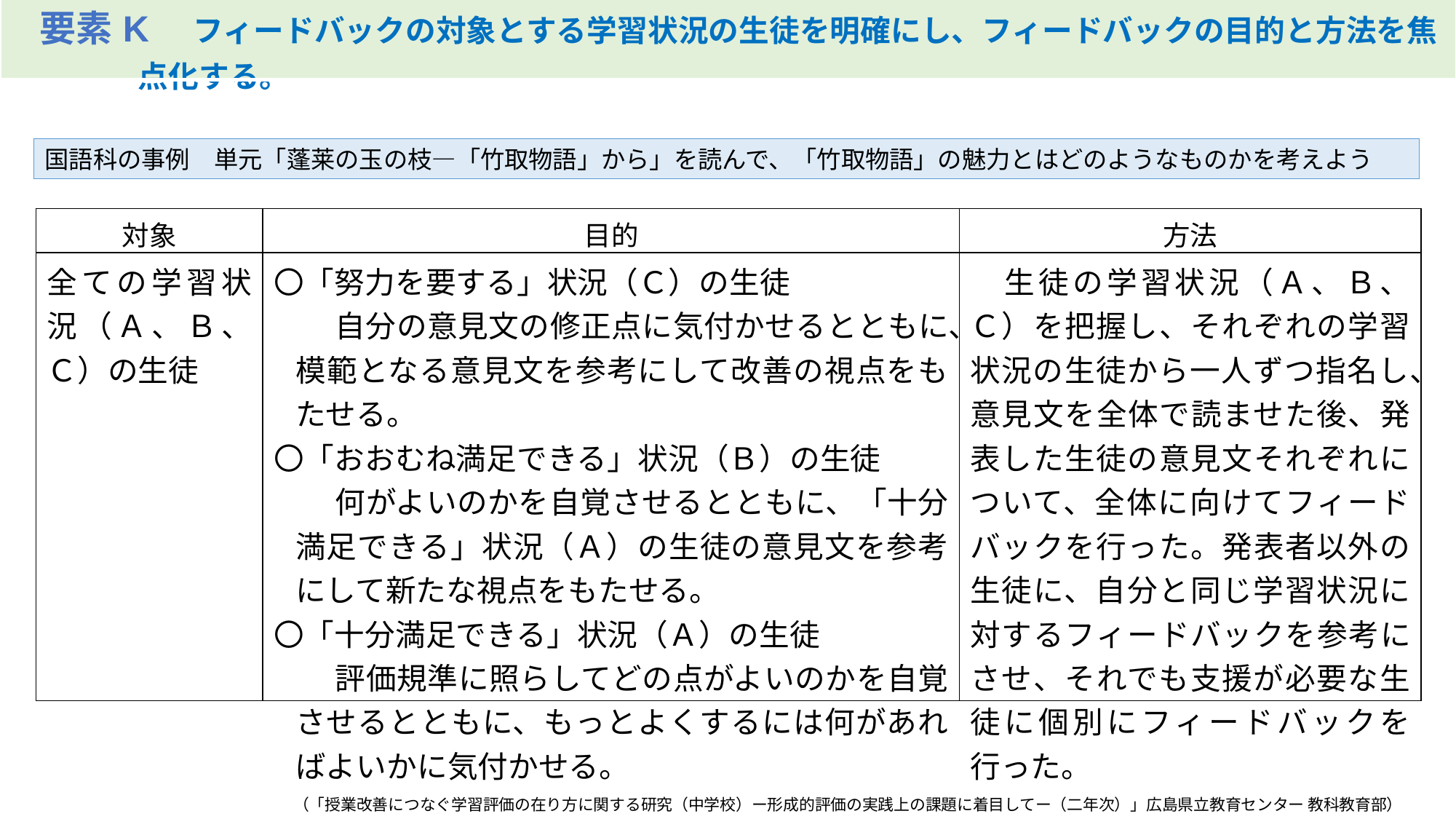

| 要素K　フィードバックの対象とする学習状況の生徒を明確にし、フィードバックの目的と方法を焦点化する。 |
| --- |
国語科の事例　単元「蓬莱の玉の枝—「竹取物語」から」を読んで、「竹取物語」の魅力とはどのようなものかを考えよう
| 対象 | 目的 | 方法 |
| --- | --- | --- |
| 全ての学習状況（Ａ、Ｂ、Ｃ）の生徒 | 〇「努力を要する」状況（Ｃ）の生徒 　　自分の意見文の修正点に気付かせるとともに、模範となる意見文を参考にして改善の視点をもたせる。 〇「おおむね満足できる」状況（Ｂ）の生徒 　　何がよいのかを自覚させるとともに、「十分満足できる」状況（Ａ）の生徒の意見文を参考にして新たな視点をもたせる。 〇「十分満足できる」状況（Ａ）の生徒 　　評価規準に照らしてどの点がよいのかを自覚させるとともに、もっとよくするには何があればよいかに気付かせる。 | 生徒の学習状況（Ａ、Ｂ、Ｃ）を把握し、それぞれの学習状況の生徒から一人ずつ指名し、意見文を全体で読ませた後、発表した生徒の意見文それぞれについて、全体に向けてフィードバックを行った。発表者以外の生徒に、自分と同じ学習状況に対するフィードバックを参考にさせ、それでも支援が必要な生徒に個別にフィードバックを行った。 |
（「授業改善につなぐ学習評価の在り方に関する研究（中学校）ー形成的評価の実践上の課題に着目してー（二年次）」広島県立教育センター 教科教育部）